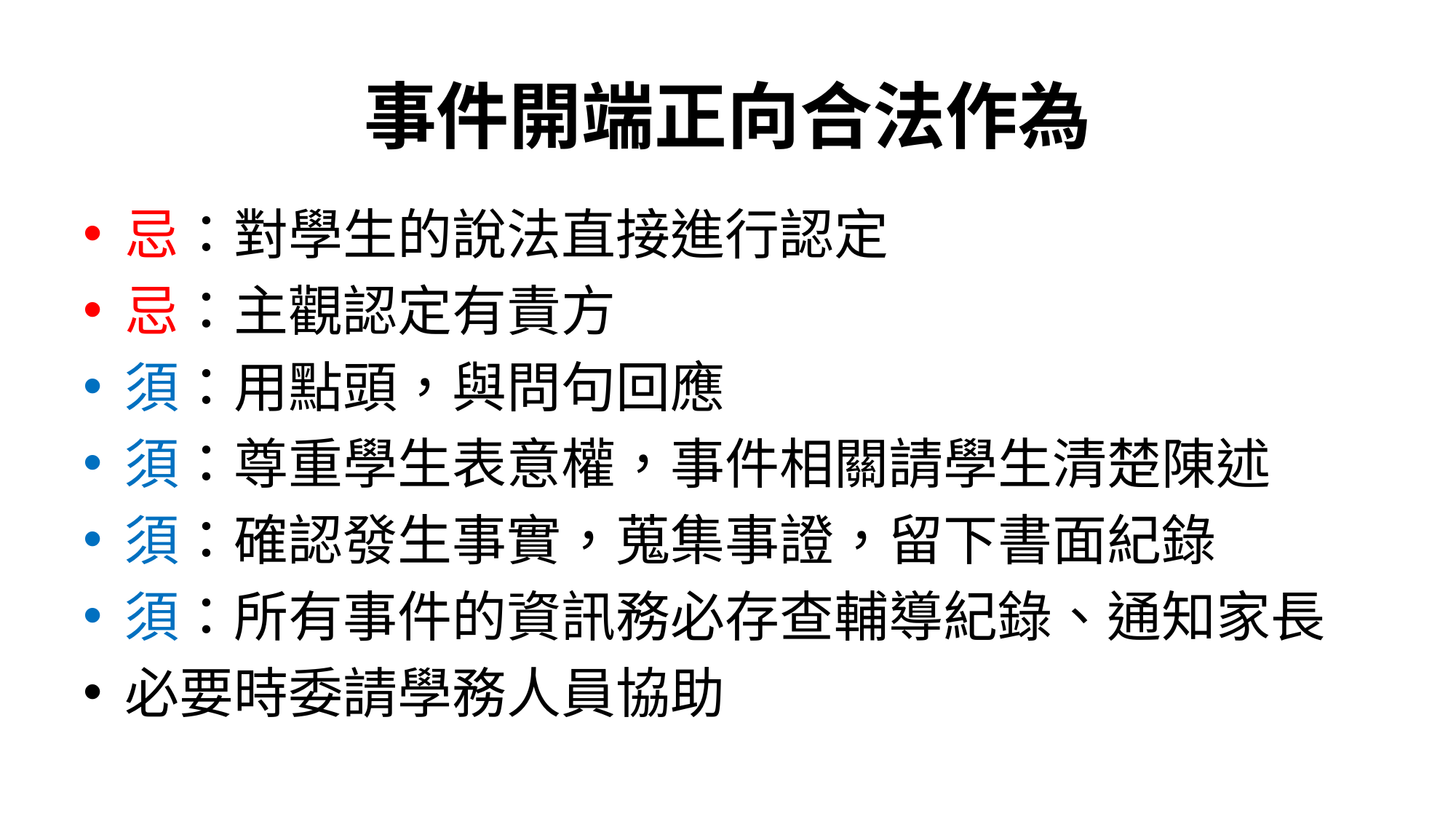

# 事件開端正向合法作為
忌：對學生的說法直接進行認定
忌：主觀認定有責方
須：用點頭，與問句回應
須：尊重學生表意權，事件相關請學生清楚陳述
須：確認發生事實，蒐集事證，留下書面紀錄
須：所有事件的資訊務必存查輔導紀錄、通知家長
必要時委請學務人員協助